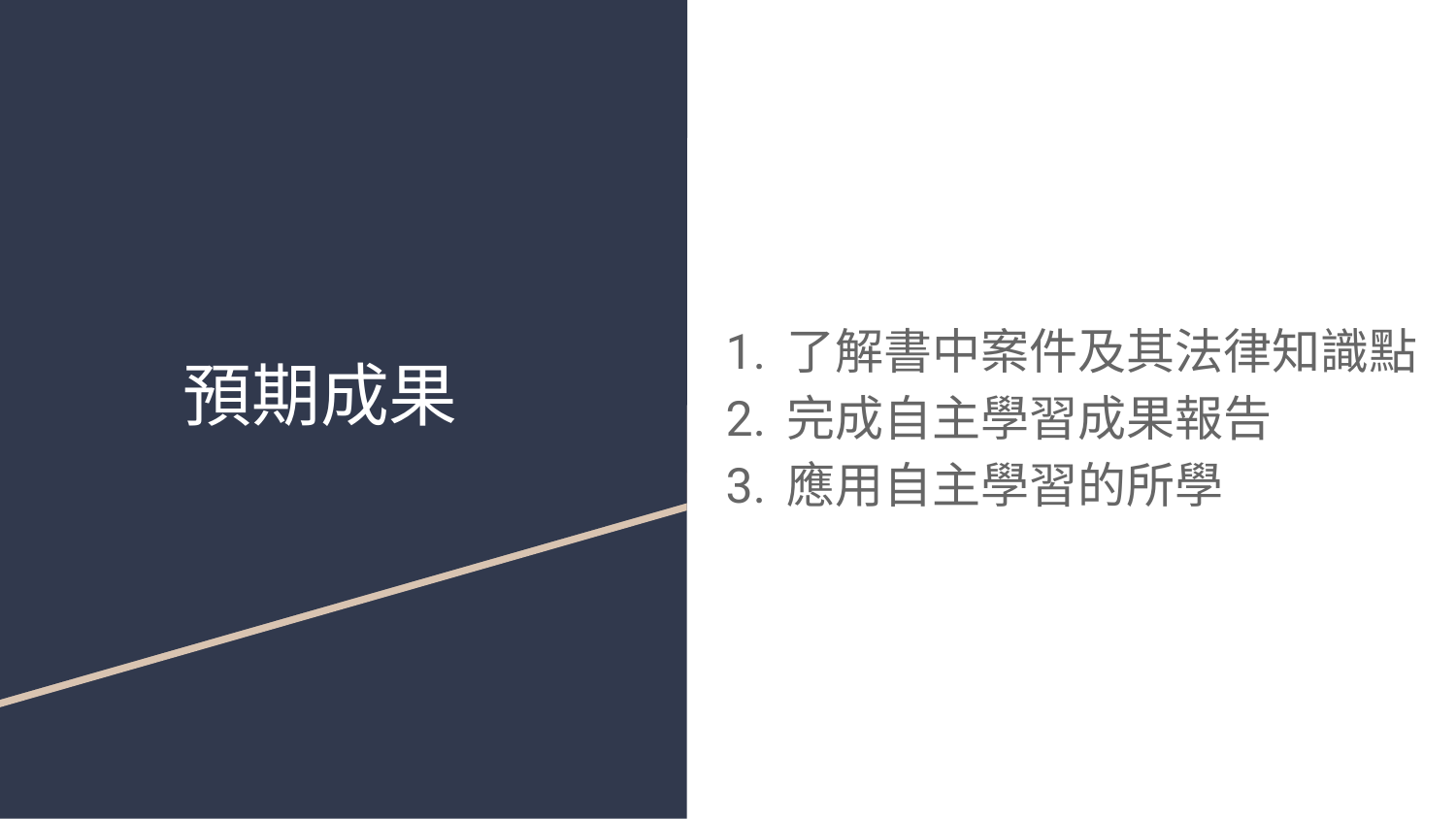

了解書中案件及其法律知識點
完成自主學習成果報告
應用自主學習的所學

# 預期成果